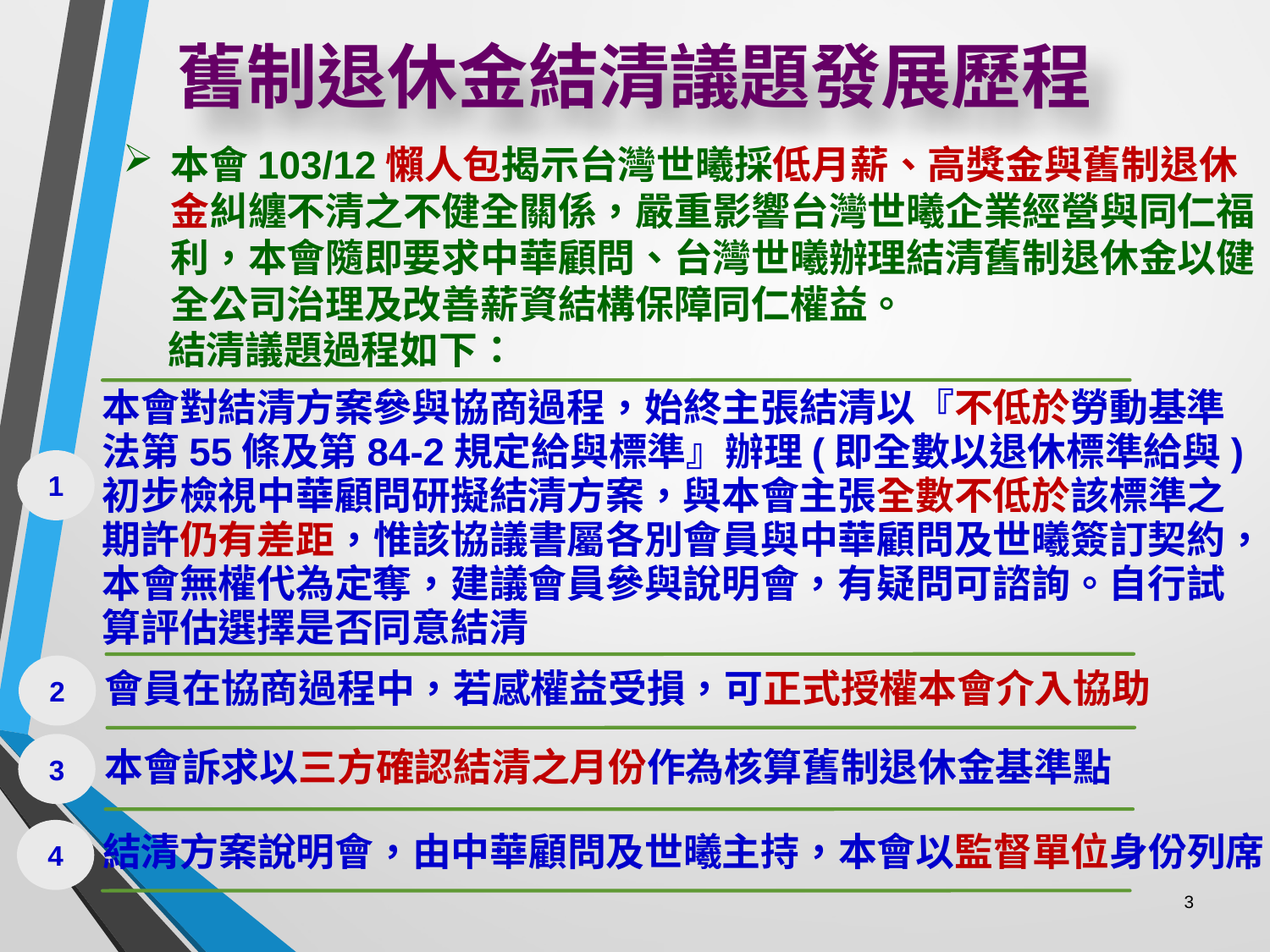

舊制退休金結清議題發展歷程
本會103/12懶人包揭示台灣世曦採低月薪、高獎金與舊制退休金糾纏不清之不健全關係，嚴重影響台灣世曦企業經營與同仁福利，本會隨即要求中華顧問、台灣世曦辦理結清舊制退休金以健全公司治理及改善薪資結構保障同仁權益。
    結清議題過程如下：
本會對結清方案參與協商過程，始終主張結清以『不低於勞動基準法第55條及第84-2規定給與標準』辦理(即全數以退休標準給與)初步檢視中華顧問研擬結清方案，與本會主張全數不低於該標準之期許仍有差距，惟該協議書屬各別會員與中華顧問及世曦簽訂契約，本會無權代為定奪，建議會員參與說明會，有疑問可諮詢。自行試算評估選擇是否同意結清
1
2
會員在協商過程中，若感權益受損，可正式授權本會介入協助
3
本會訴求以三方確認結清之月份作為核算舊制退休金基準點
4
結清方案說明會，由中華顧問及世曦主持，本會以監督單位身份列席
3